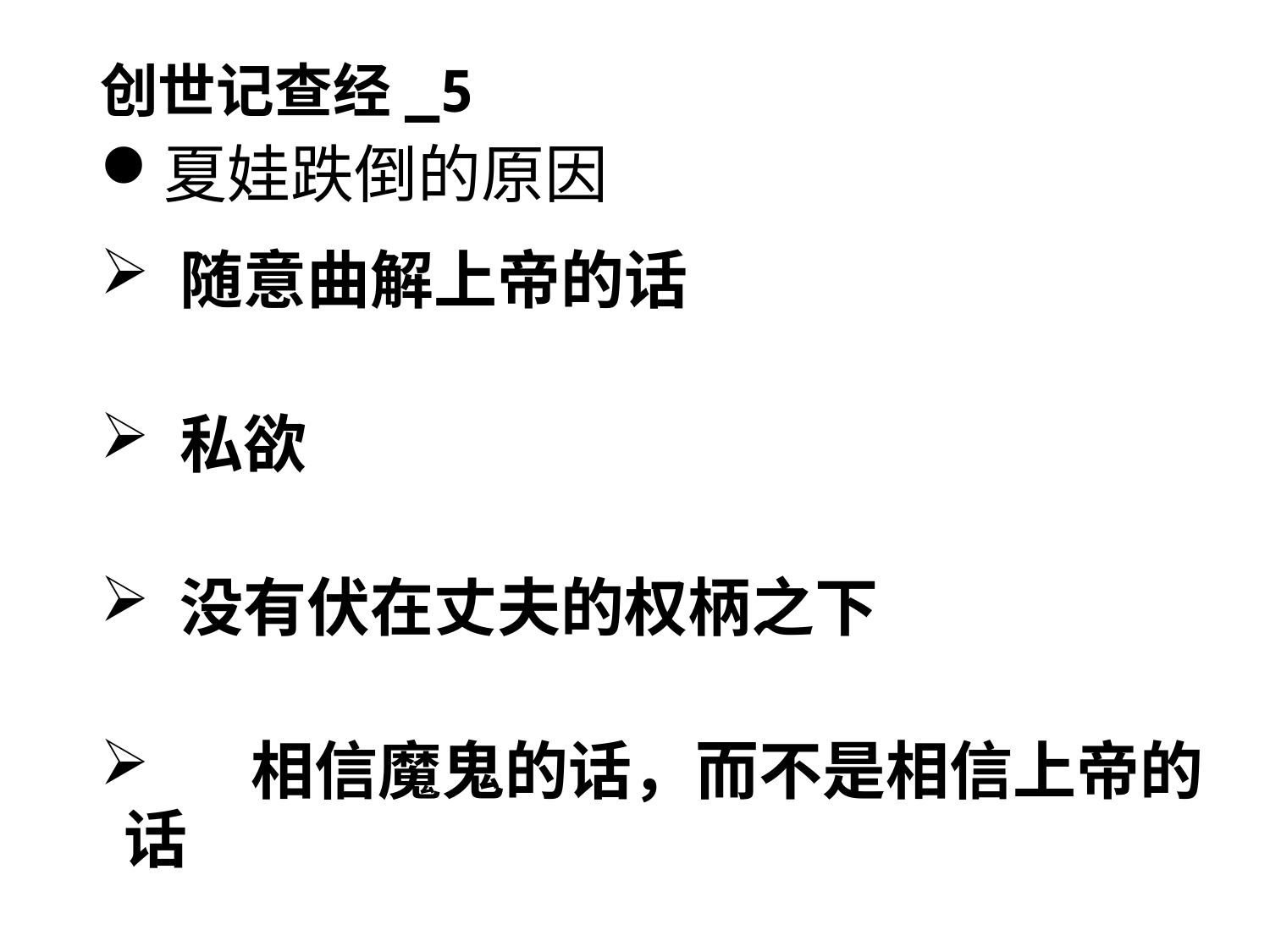

# 创世记查经_5
夏娃跌倒的原因

 随意曲解上帝的话

 私欲

 没有伏在丈夫的权柄之下

	相信魔鬼的话，而不是相信上帝的话